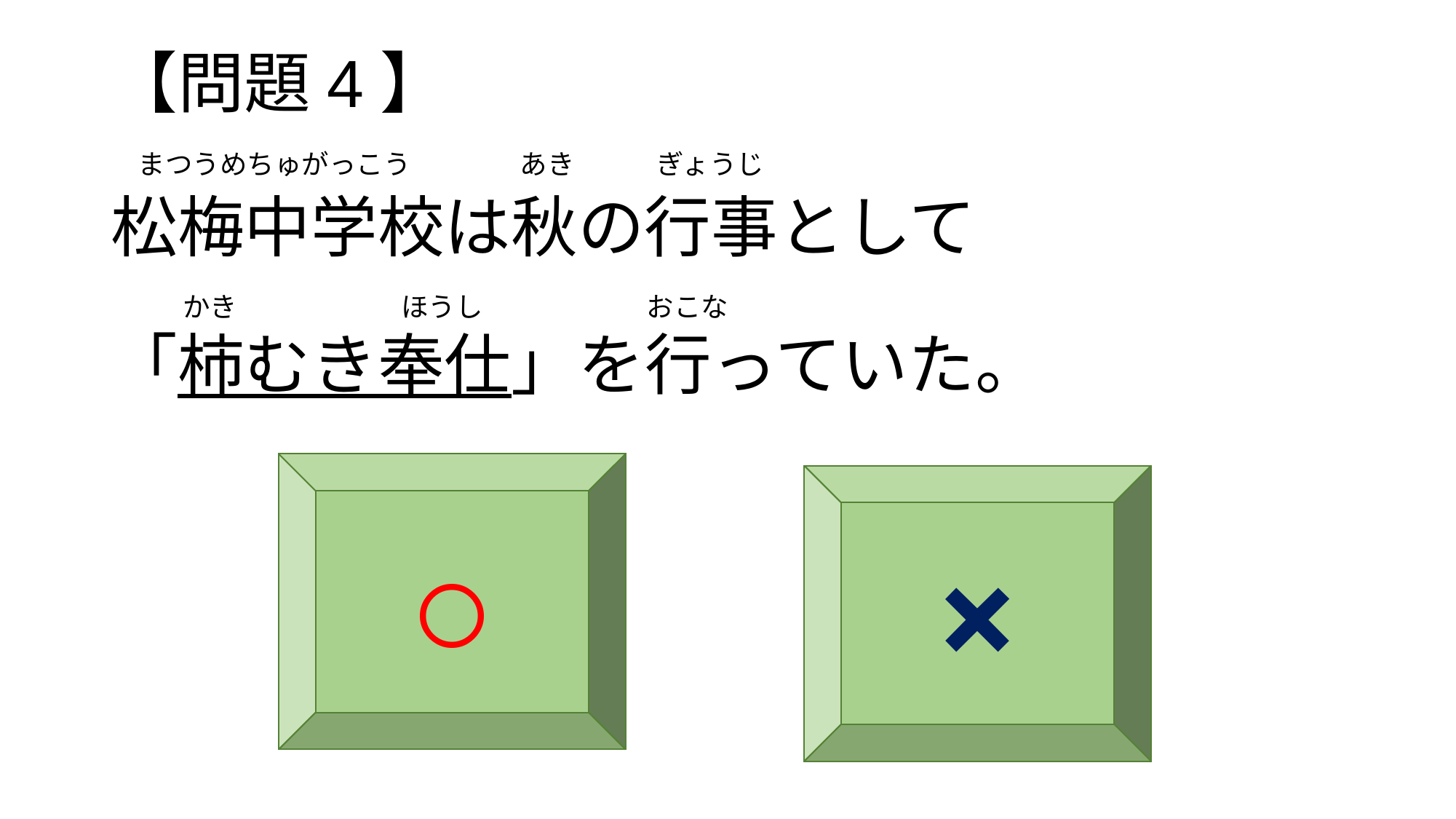

# 【問題4】 松梅中学校は秋の行事として 「柿むき奉仕」を行っていた。
　まつうめちゅがっこう　　　　あき　　　ぎょうじ
　　　かき　　　　　　ほうし　　　　　　おこな
○
×